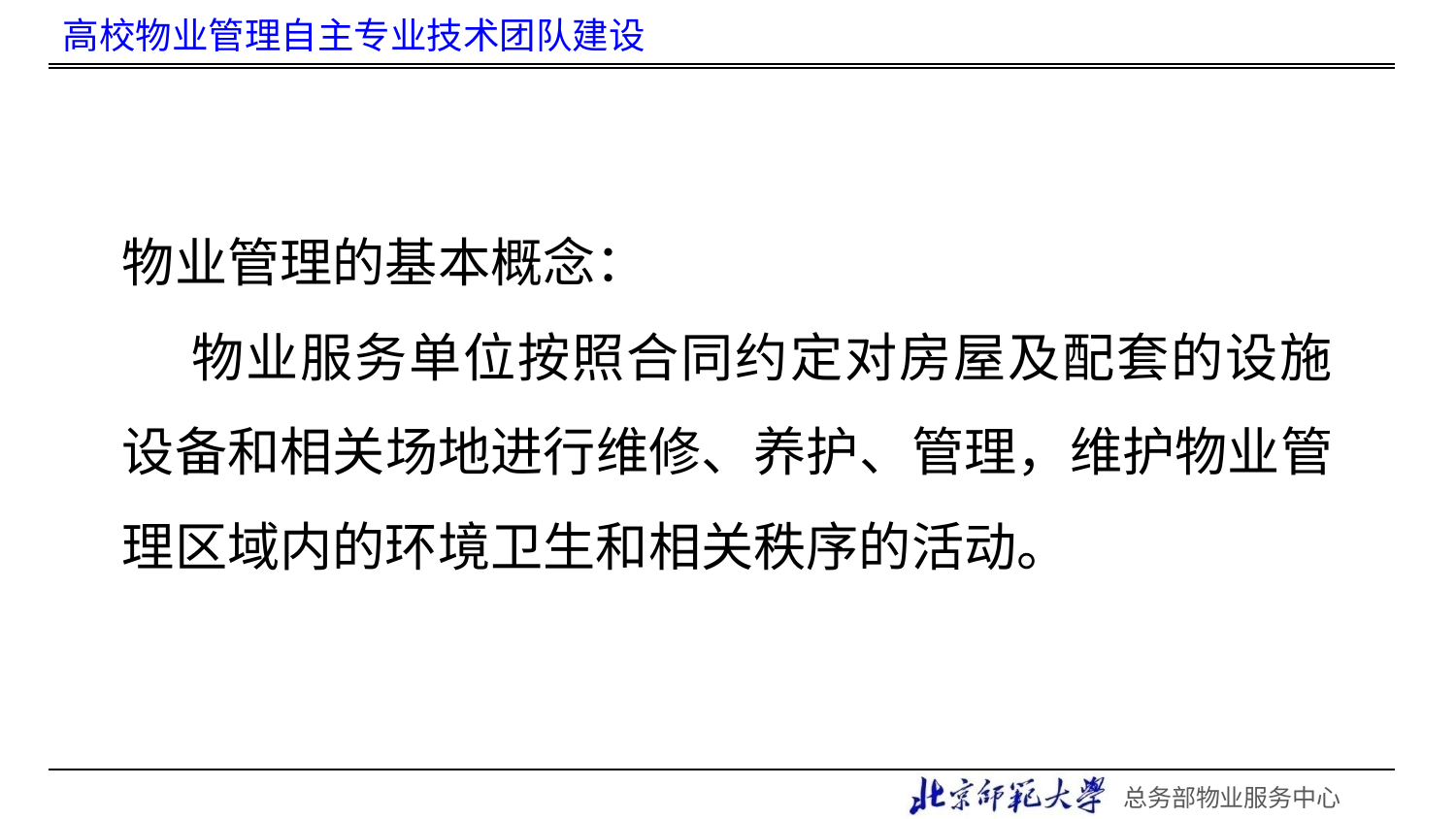

物业管理的基本概念：
    物业服务单位按照合同约定对房屋及配套的设施设备和相关场地进行维修、养护、管理，维护物业管理区域内的环境卫生和相关秩序的活动。